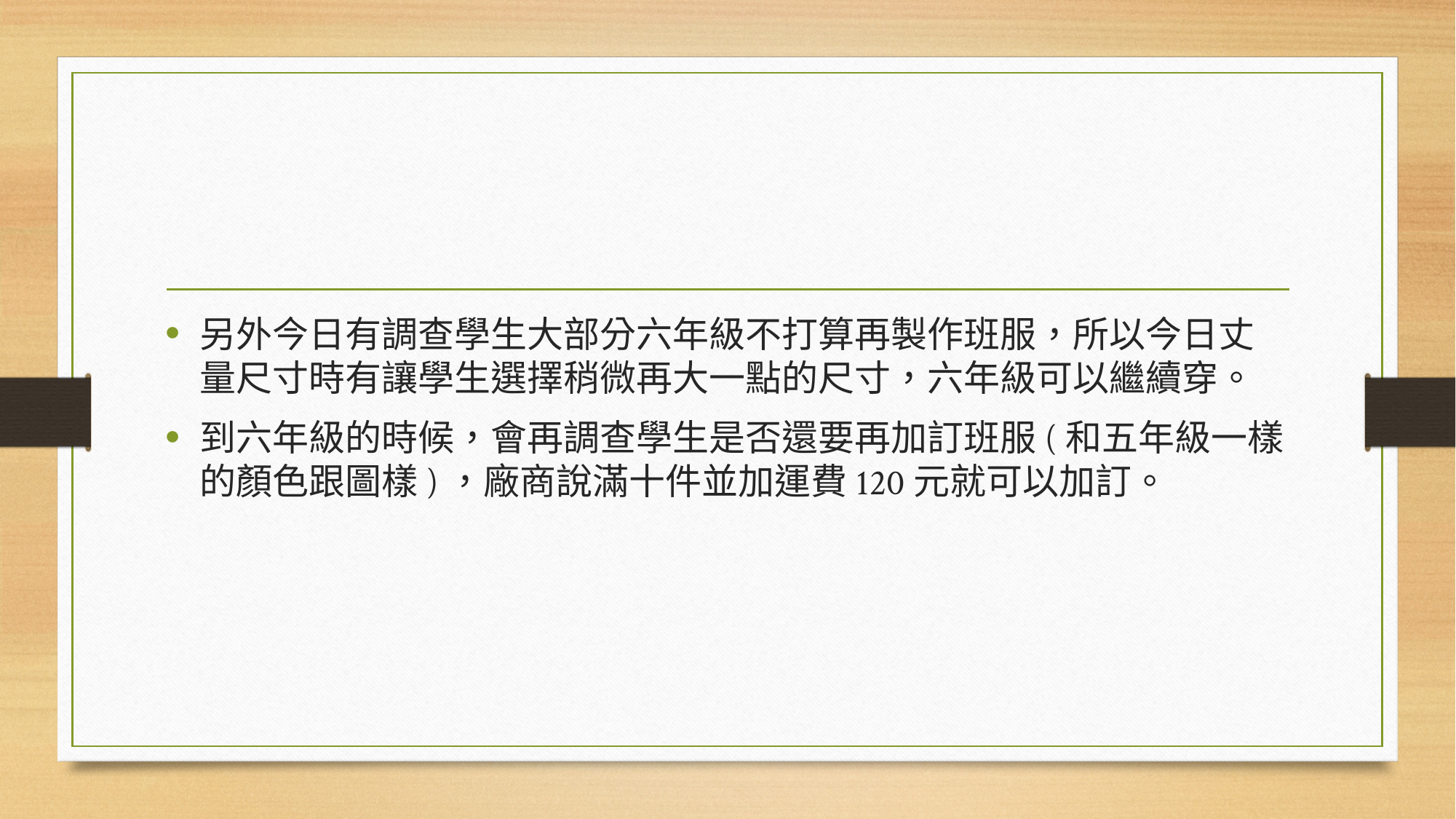

#
另外今日有調查學生大部分六年級不打算再製作班服，所以今日丈量尺寸時有讓學生選擇稍微再大一點的尺寸，六年級可以繼續穿。
到六年級的時候，會再調查學生是否還要再加訂班服(和五年級一樣的顏色跟圖樣)，廠商說滿十件並加運費120元就可以加訂。